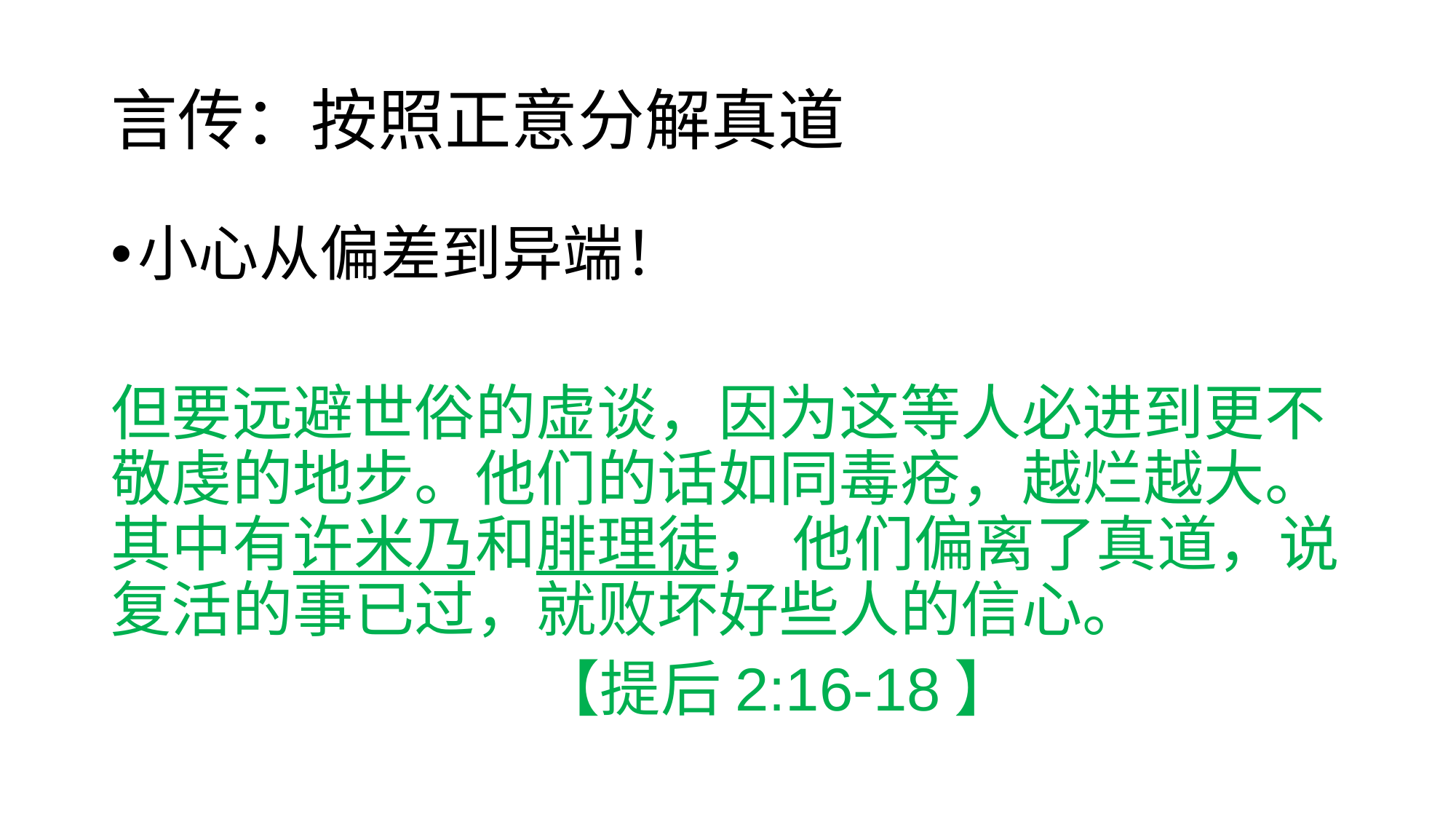

# 言传：按照正意分解真道
小心从偏差到异端！

但要远避世俗的虚谈，因为这等人必进到更不敬虔的地步。他们的话如同毒疮，越烂越大。其中有许米乃和腓理徒， 他们偏离了真道，说复活的事已过，就败坏好些人的信心。
							【提后2:16-18】